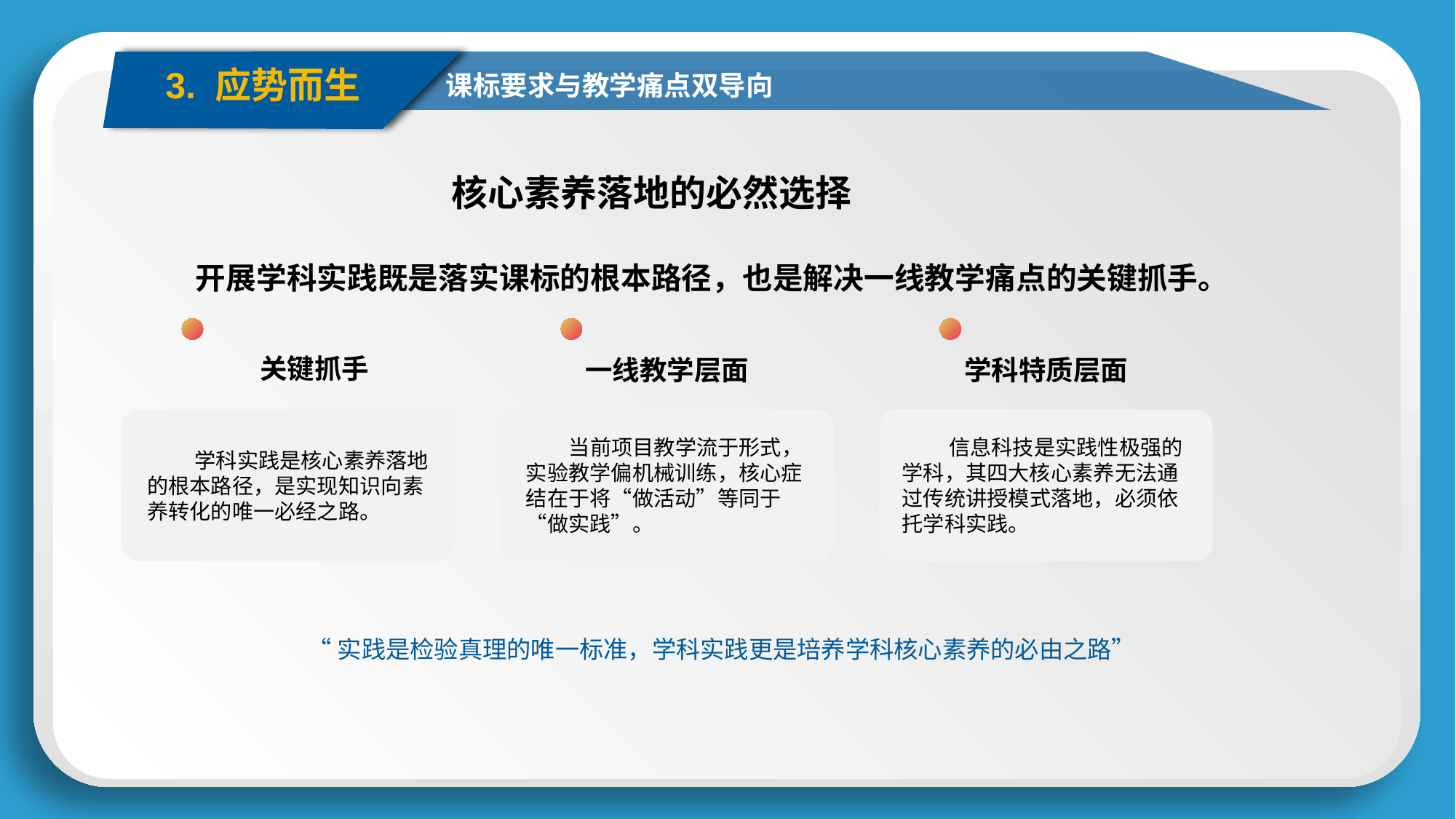

3. 应势而生
课标要求与教学痛点双导向

核心素养落地的必然选择
开展学科实践既是落实课标的根本路径，也是解决一线教学痛点的关键抓手。

关键抓手
一线教学层面
学科特质层面

         学科实践是核心素养落地的根本路径，是实现知识向素养转化的唯一必经之路。
        当前项目教学流于形式，实验教学偏机械训练，核心症结在于将“做活动”等同于“做实践”。
       信息科技是实践性极强的学科，其四大核心素养无法通过传统讲授模式落地，必须依托学科实践。
“实践是检验真理的唯一标准，学科实践更是培养学科核心素养的必由之路”